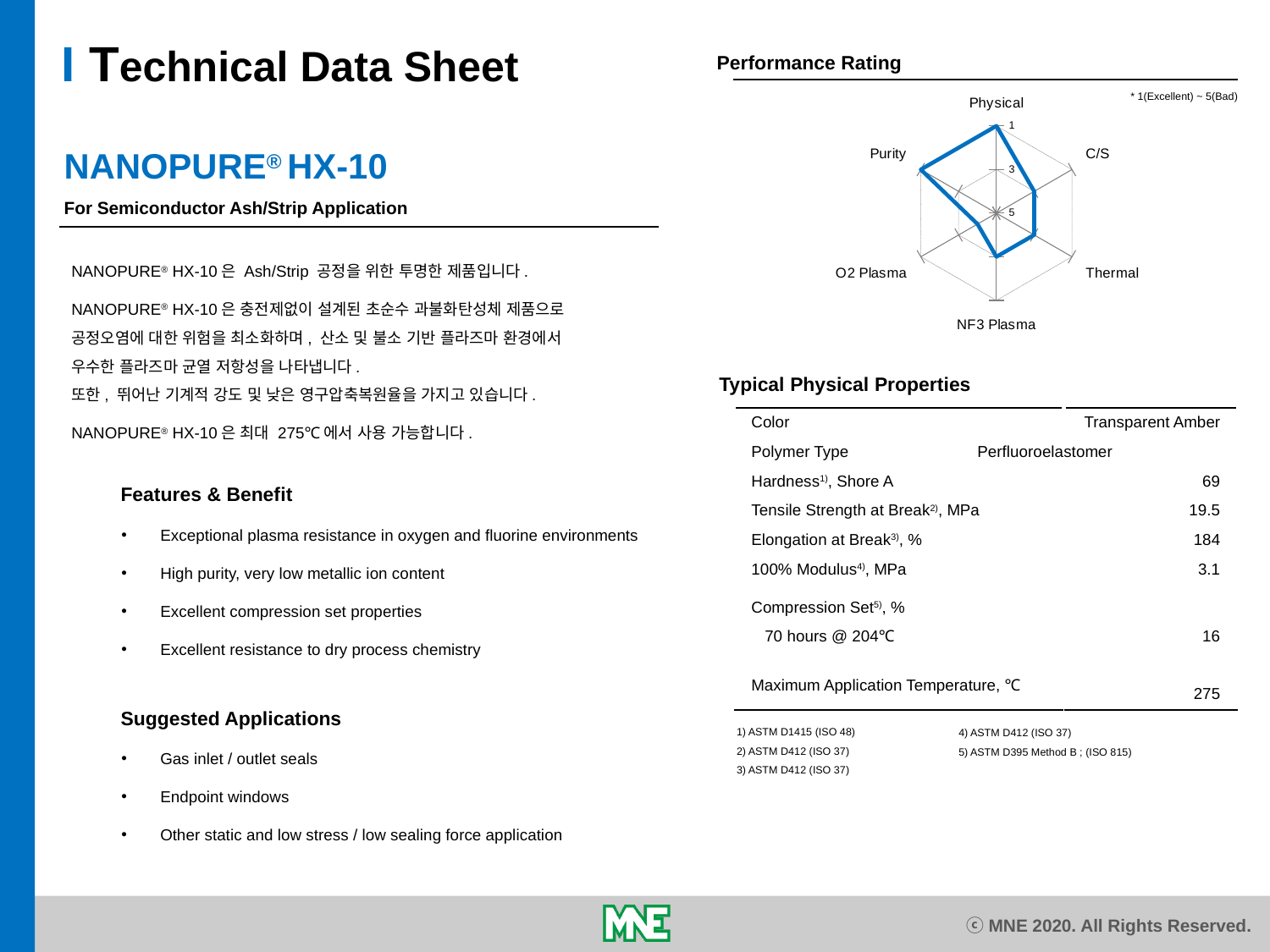

I Technical Data Sheet
Performance Rating
* 1(Excellent) ~ 5(Bad)

### Chart

| Category | HX-9 |
|---|---|
| Physical | 1.0 |
| C/S | 3.0 |
| Thermal | 3.0 |
| NF3 Plasma | 3.0 |
| O2 Plasma | 4.0 |
| Purity | 1.0 |
NANOPURE® HX-10
For Semiconductor Ash/Strip Application
NANOPURE® HX-10은 Ash/Strip 공정을 위한 투명한 제품입니다.

NANOPURE® HX-10은 충전제없이 설계된 초순수 과불화탄성체 제품으로
공정오염에 대한 위험을 최소화하며, 산소 및 불소 기반 플라즈마 환경에서
우수한 플라즈마 균열 저항성을 나타냅니다.
또한, 뛰어난 기계적 강도 및 낮은 영구압축복원율을 가지고 있습니다.

NANOPURE® HX-10은 최대 275℃에서 사용 가능합니다.
Typical Physical Properties
| Color | Transparent Amber |
| --- | --- |
| Polymer Type Perfluoroelastomer |  |
| Hardness1), Shore A | 69 |
| Tensile Strength at Break2), MPa | 19.5 |
| Elongation at Break3), % | 184 |
| 100% Modulus4), MPa | 3.1 |
| Compression Set5), % |  |
| 70 hours @ 204℃ | 16 |
| Maximum Application Temperature, ℃ | 275 |
Features & Benefit
  Exceptional plasma resistance in oxygen and fluorine environments

  High purity, very low metallic ion content

  Excellent compression set properties

  Excellent resistance to dry process chemistry
Suggested Applications
1) ASTM D1415 (ISO 48)
2) ASTM D412 (ISO 37)
3) ASTM D412 (ISO 37)
4) ASTM D412 (ISO 37)
5) ASTM D395 Method B ; (ISO 815)
  Gas inlet / outlet seals

  Endpoint windows
  Other static and low stress / low sealing force application